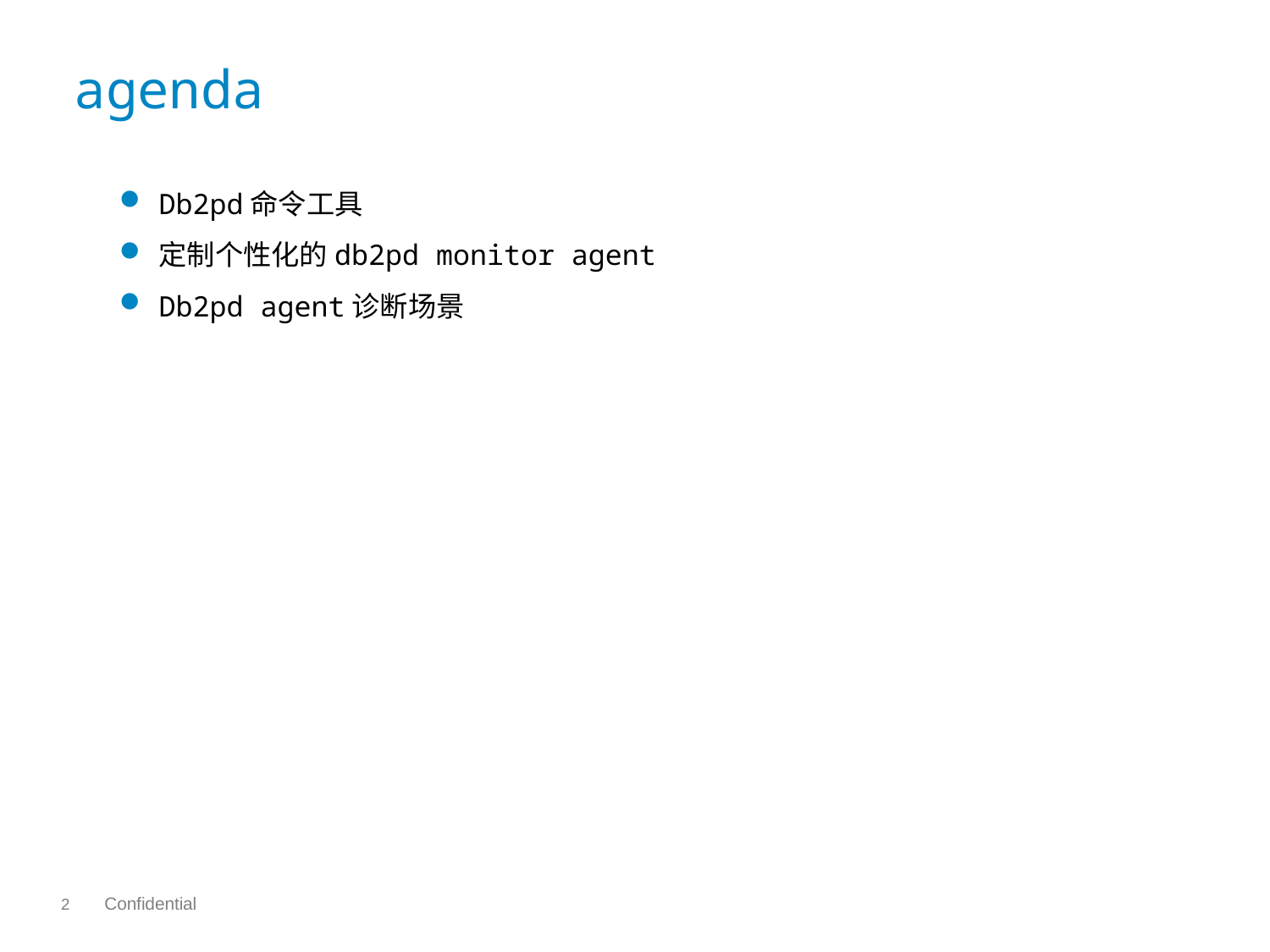

# agenda
Db2pd命令工具
定制个性化的db2pd monitor agent
Db2pd agent诊断场景